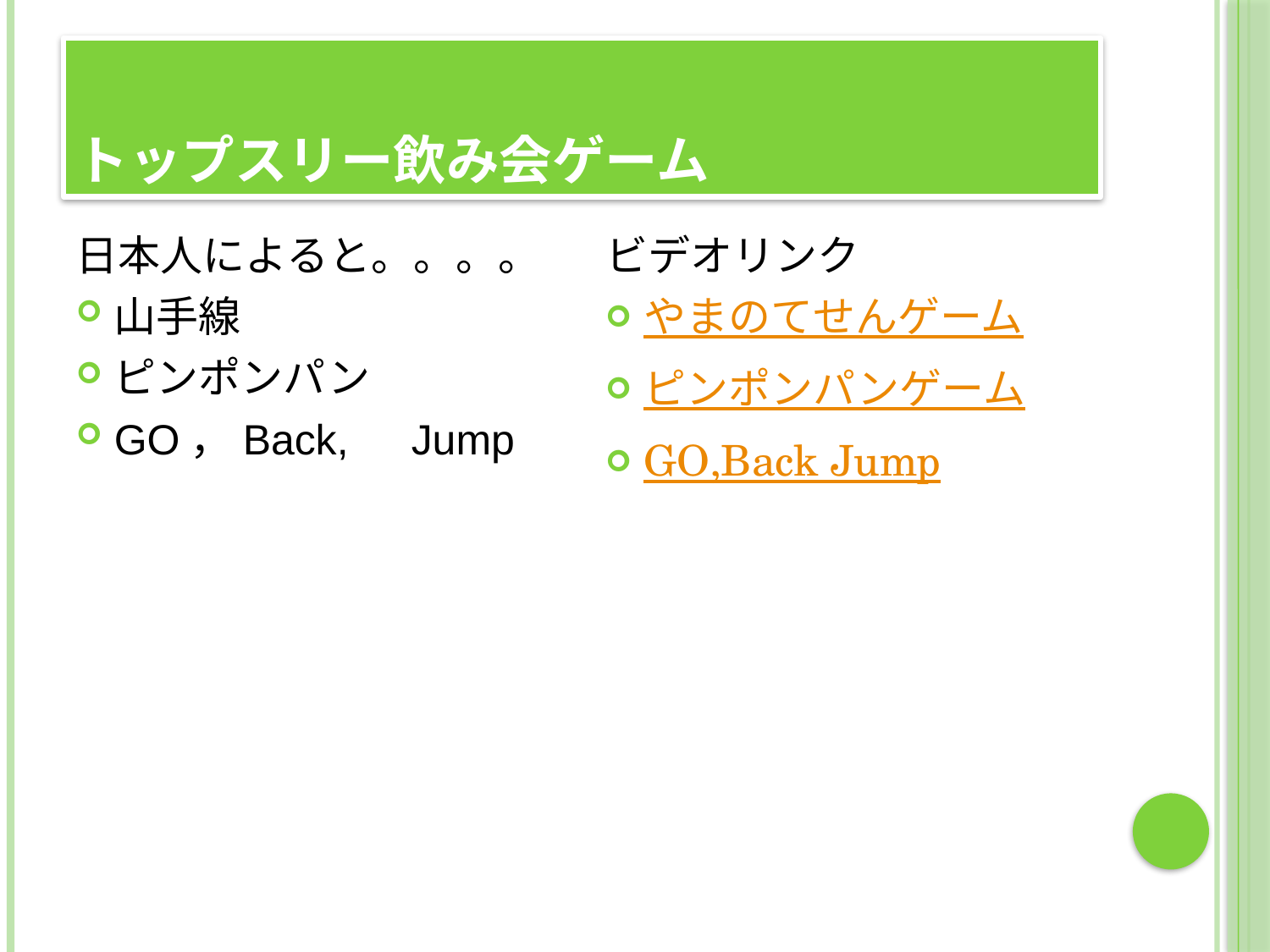

# トップスリー飲み会ゲーム
日本人によると。。。。
山手線
ピンポンパン
GO，Back,　Jump

ビデオリンク
やまのてせんゲーム
ピンポンパンゲーム
GO,Back Jump